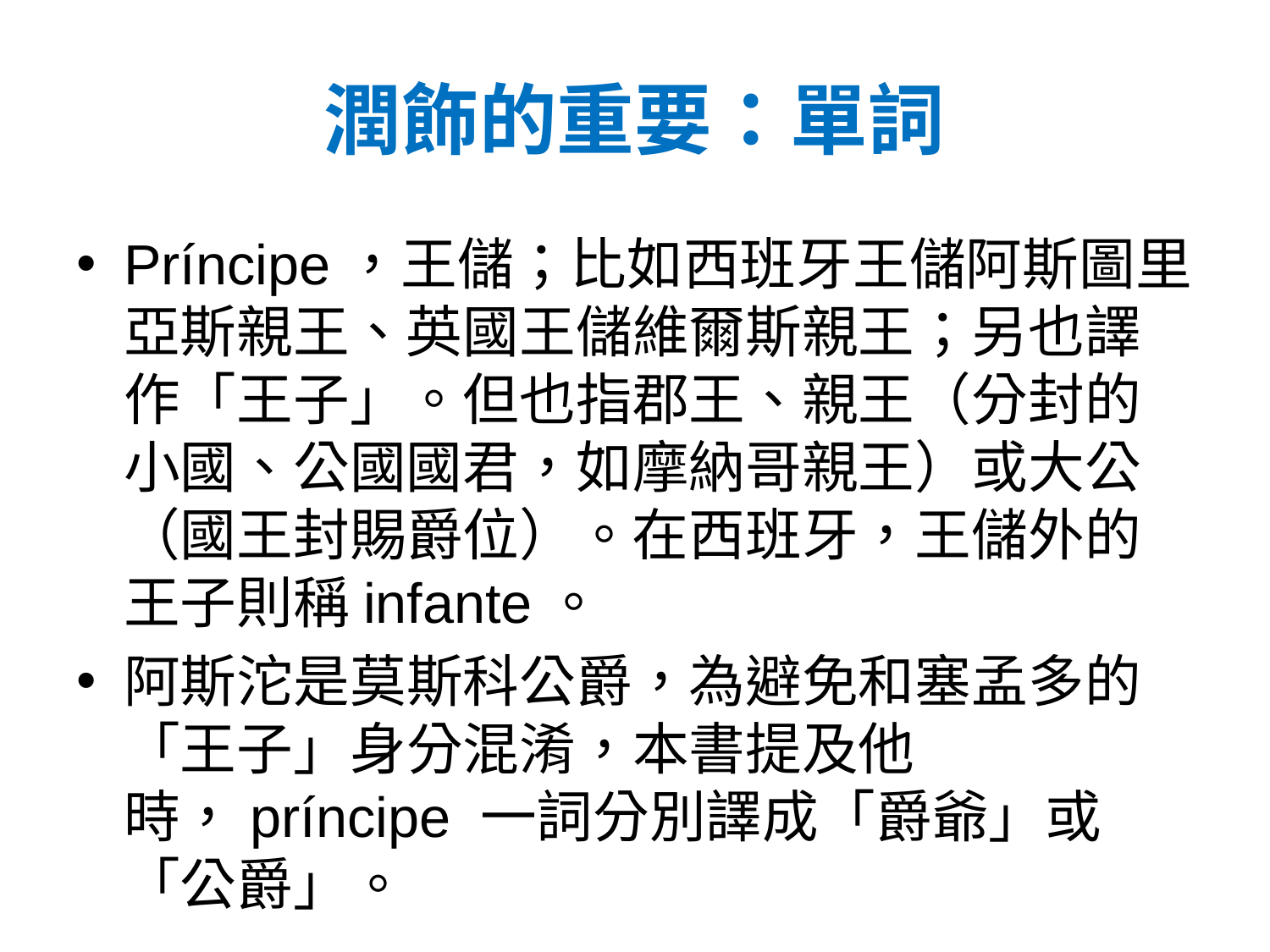

# 潤飾的重要：單詞
Príncipe，王儲；比如西班牙王儲阿斯圖里亞斯親王、英國王儲維爾斯親王；另也譯作「王子」。但也指郡王、親王（分封的小國、公國國君，如摩納哥親王）或大公（國王封賜爵位）。在西班牙，王儲外的王子則稱infante。
阿斯沱是莫斯科公爵，為避免和塞孟多的「王子」身分混淆，本書提及他時，príncipe 一詞分別譯成「爵爺」或「公爵」。